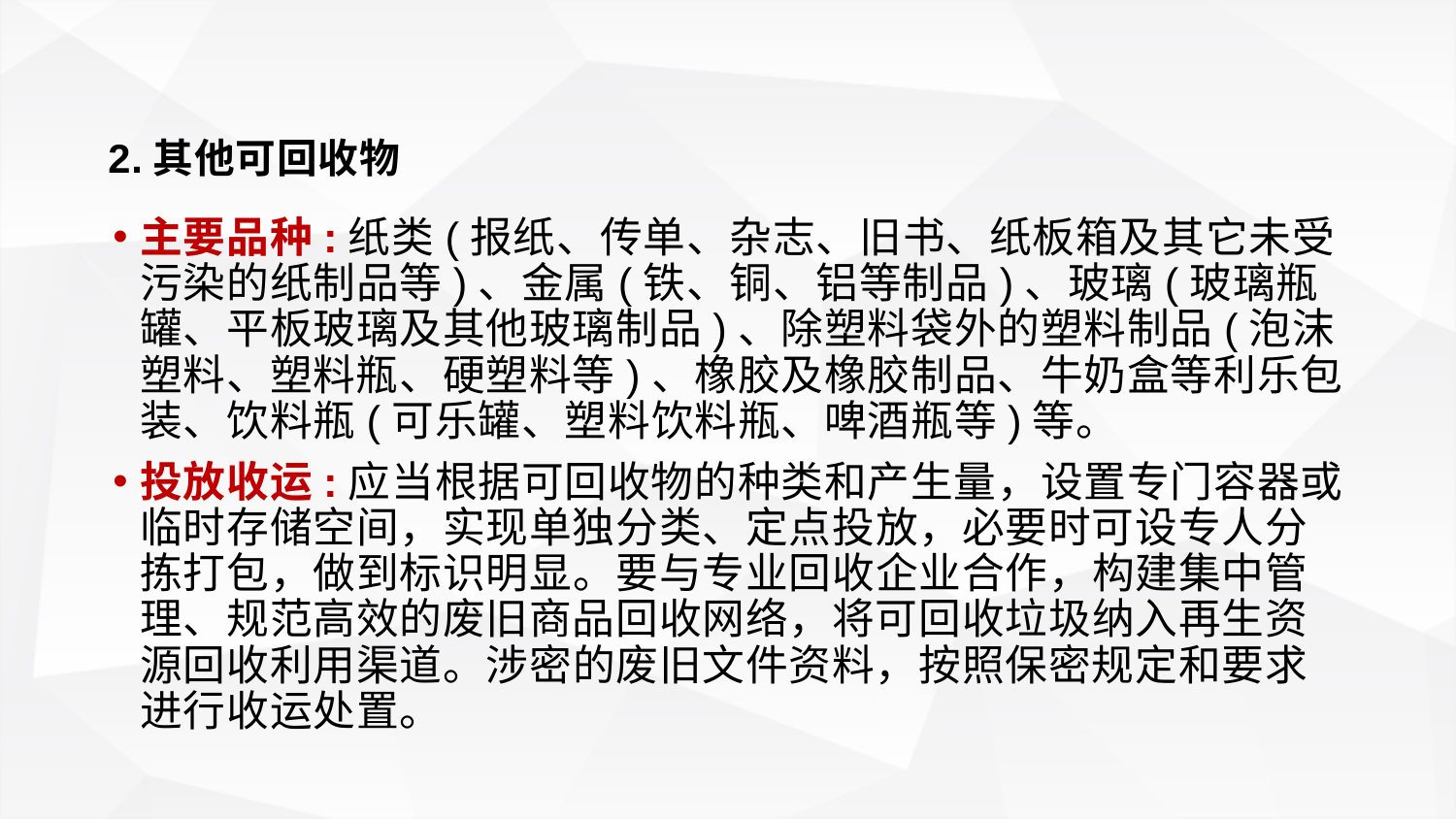

# 2.其他可回收物
主要品种:纸类(报纸、传单、杂志、旧书、纸板箱及其它未受污染的纸制品等)、金属(铁、铜、铝等制品)、玻璃(玻璃瓶罐、平板玻璃及其他玻璃制品)、除塑料袋外的塑料制品(泡沫塑料、塑料瓶、硬塑料等)、橡胶及橡胶制品、牛奶盒等利乐包装、饮料瓶(可乐罐、塑料饮料瓶、啤酒瓶等)等。
投放收运:应当根据可回收物的种类和产生量，设置专门容器或临时存储空间，实现单独分类、定点投放，必要时可设专人分拣打包，做到标识明显。要与专业回收企业合作，构建集中管理、规范高效的废旧商品回收网络，将可回收垃圾纳入再生资源回收利用渠道。涉密的废旧文件资料，按照保密规定和要求进行收运处置。